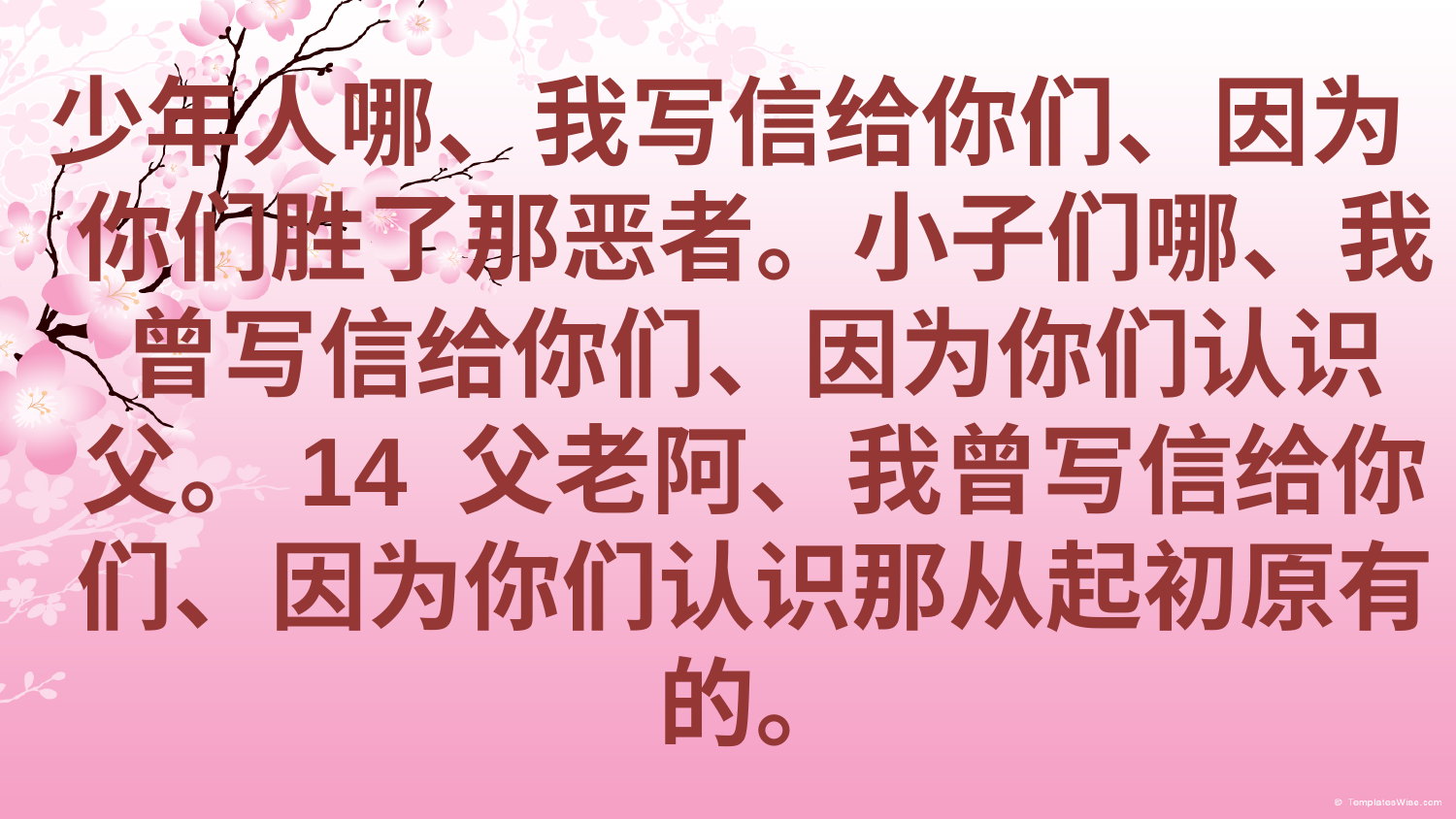

少年人哪、我写信给你们、因为你们胜了那恶者。小子们哪、我曾写信给你们、因为你们认识父。14 父老阿、我曾写信给你们、因为你们认识那从起初原有的。